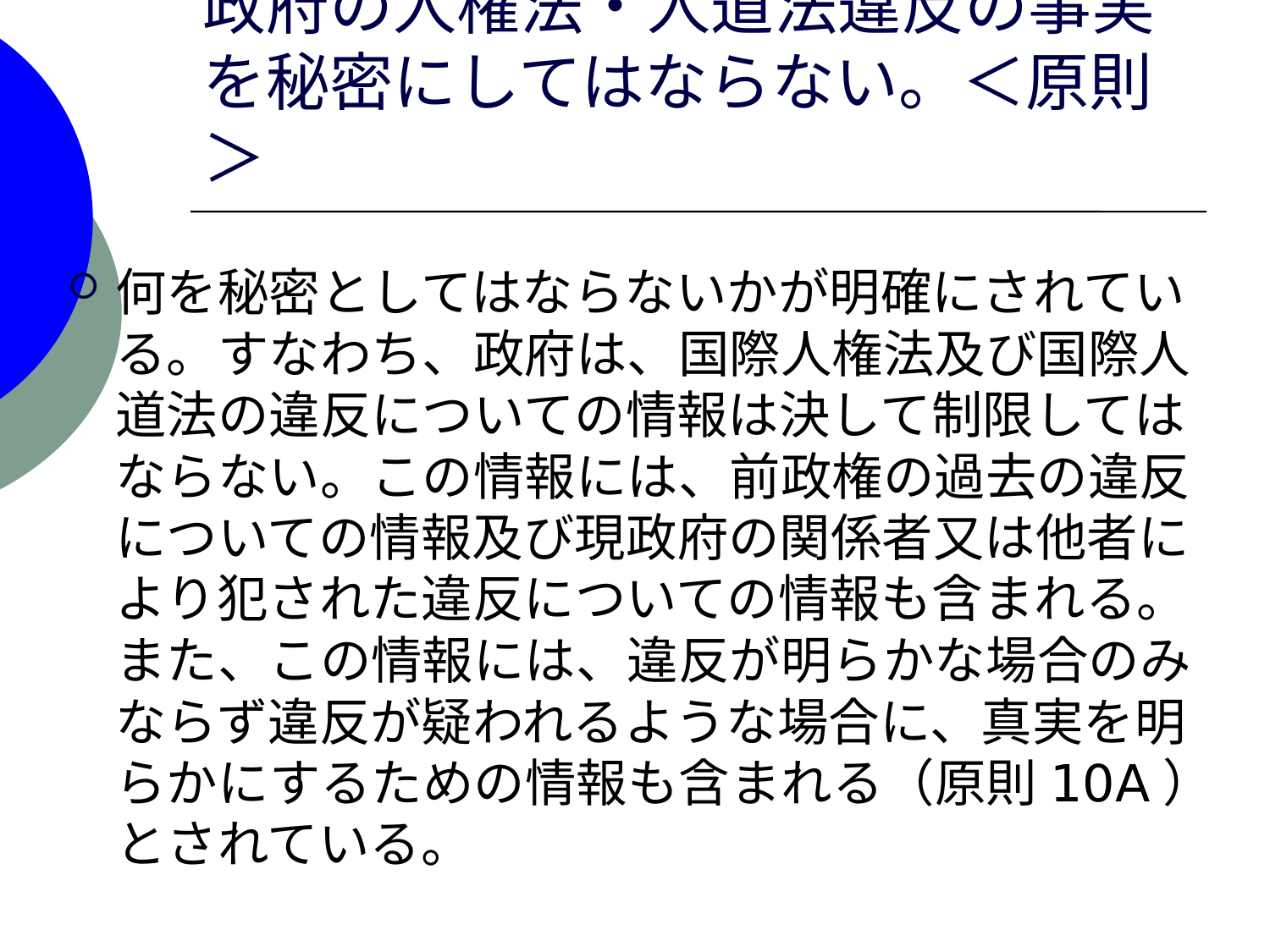

# 政府の人権法・人道法違反の事実を秘密にしてはならない。＜原則＞
何を秘密としてはならないかが明確にされている。すなわち、政府は、国際人権法及び国際人道法の違反についての情報は決して制限してはならない。この情報には、前政権の過去の違反についての情報及び現政府の関係者又は他者により犯された違反についての情報も含まれる。また、この情報には、違反が明らかな場合のみならず違反が疑われるような場合に、真実を明らかにするための情報も含まれる（原則10A）とされている。